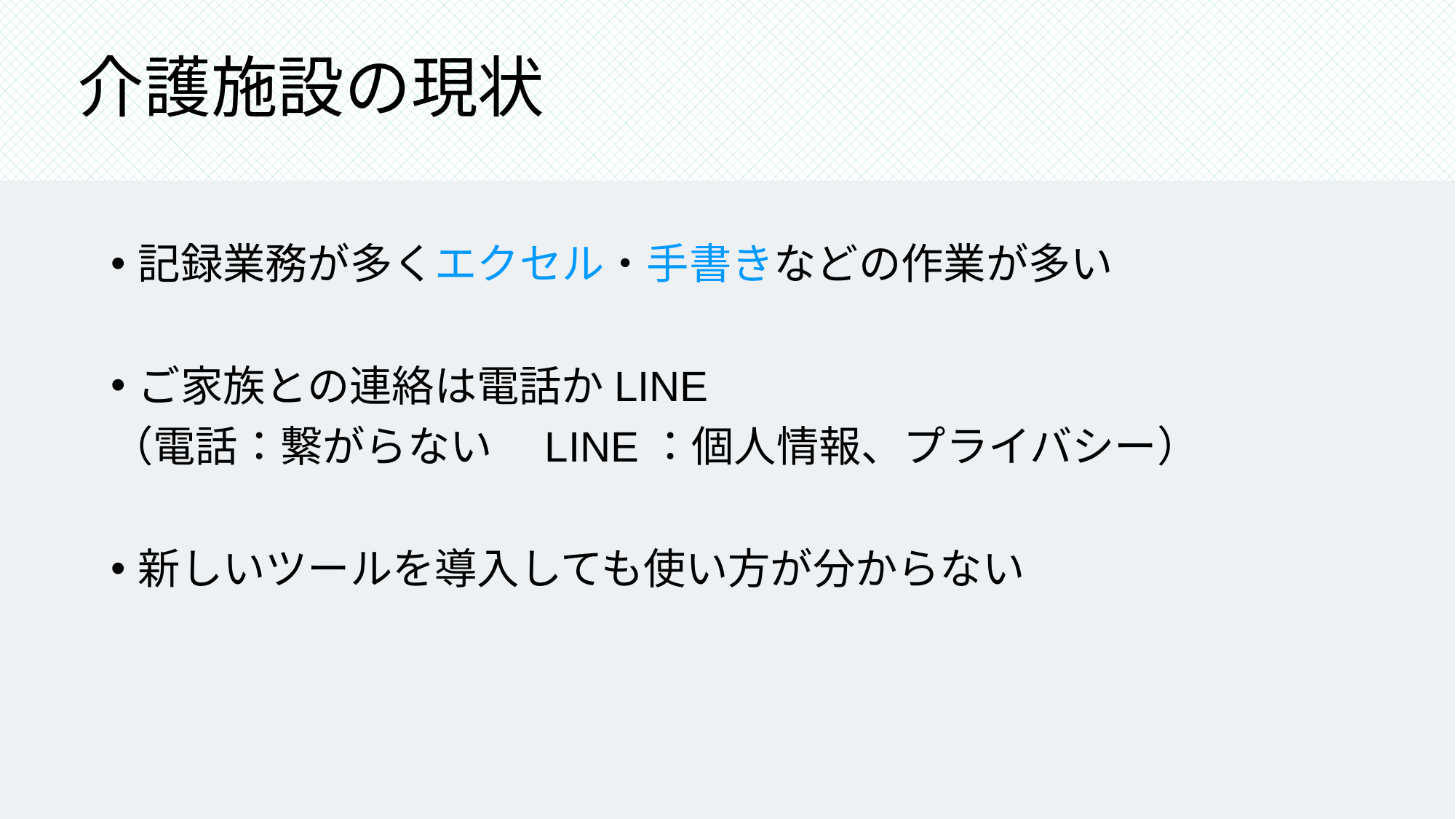

# 介護施設の現状
記録業務が多くエクセル・手書きなどの作業が多い

ご家族との連絡は電話かLINE
（電話：繋がらない　LINE：個人情報、プライバシー）

新しいツールを導入しても使い方が分からない